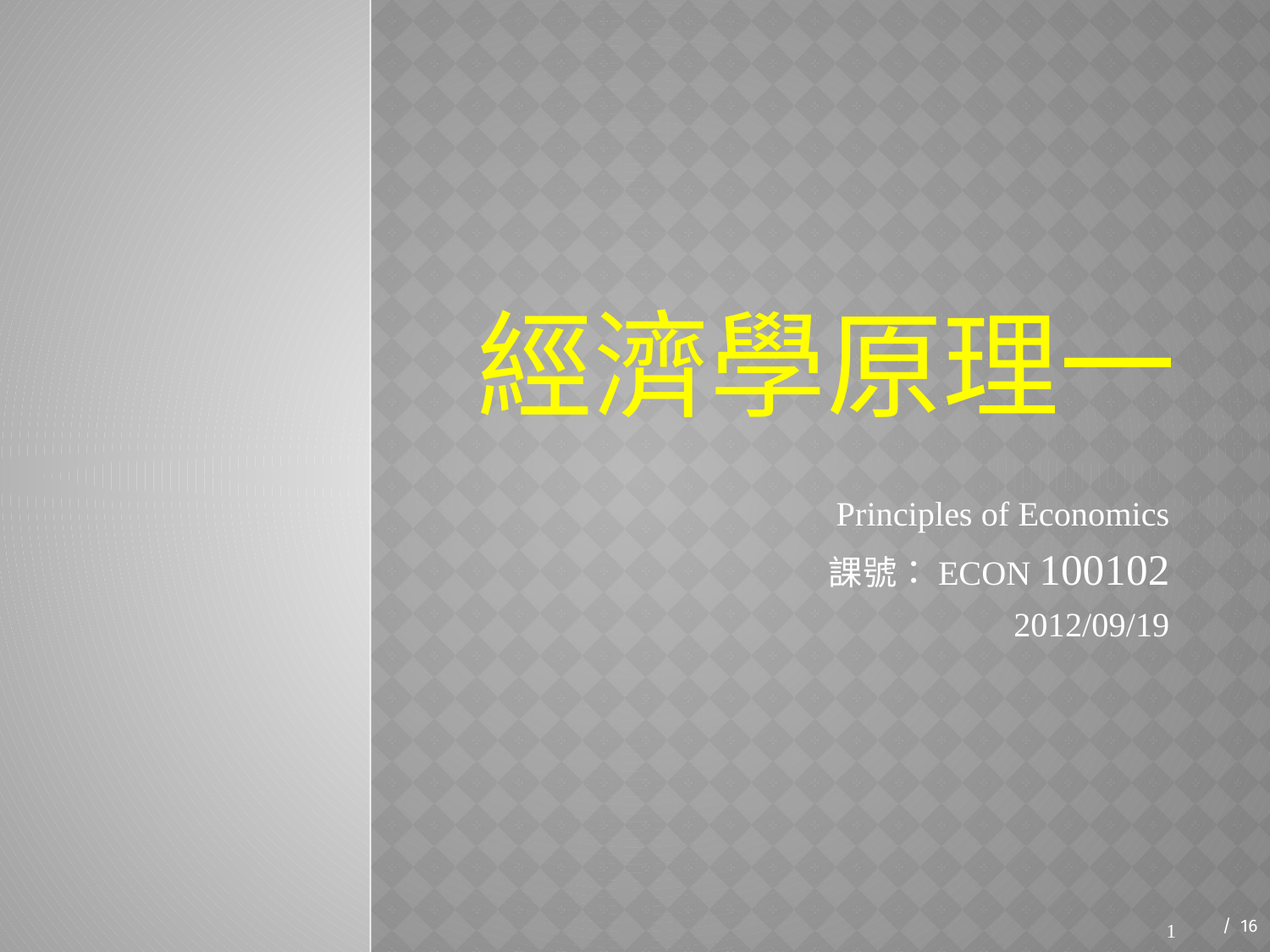

經濟學原理一
Principles of Economics
課號：ECON 100102
2012/09/19
/  16
1